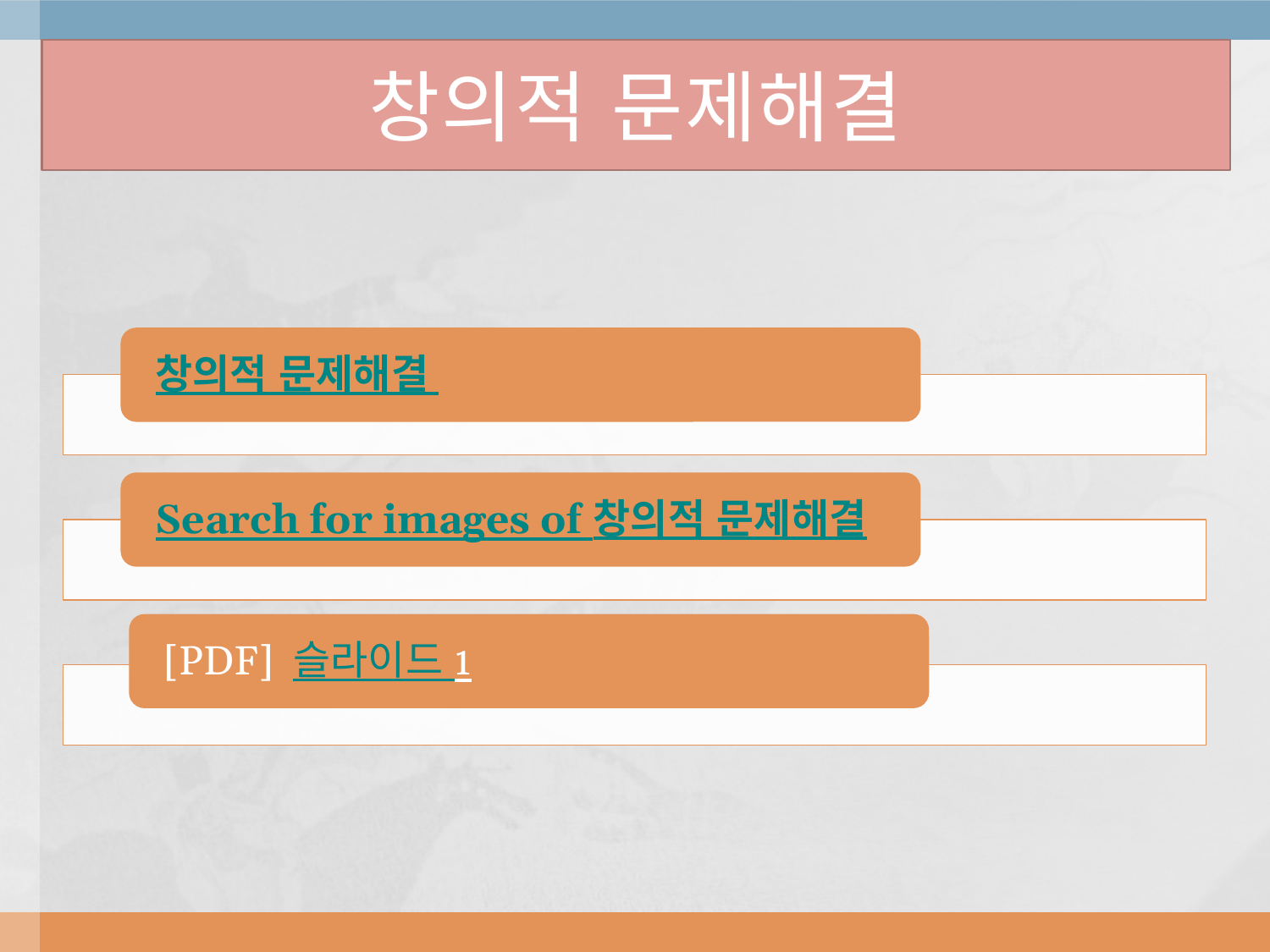

# 창의적 문제해결
창의적 문제해결
Search for images of 창의적 문제해결
[PDF] 슬라이드 1